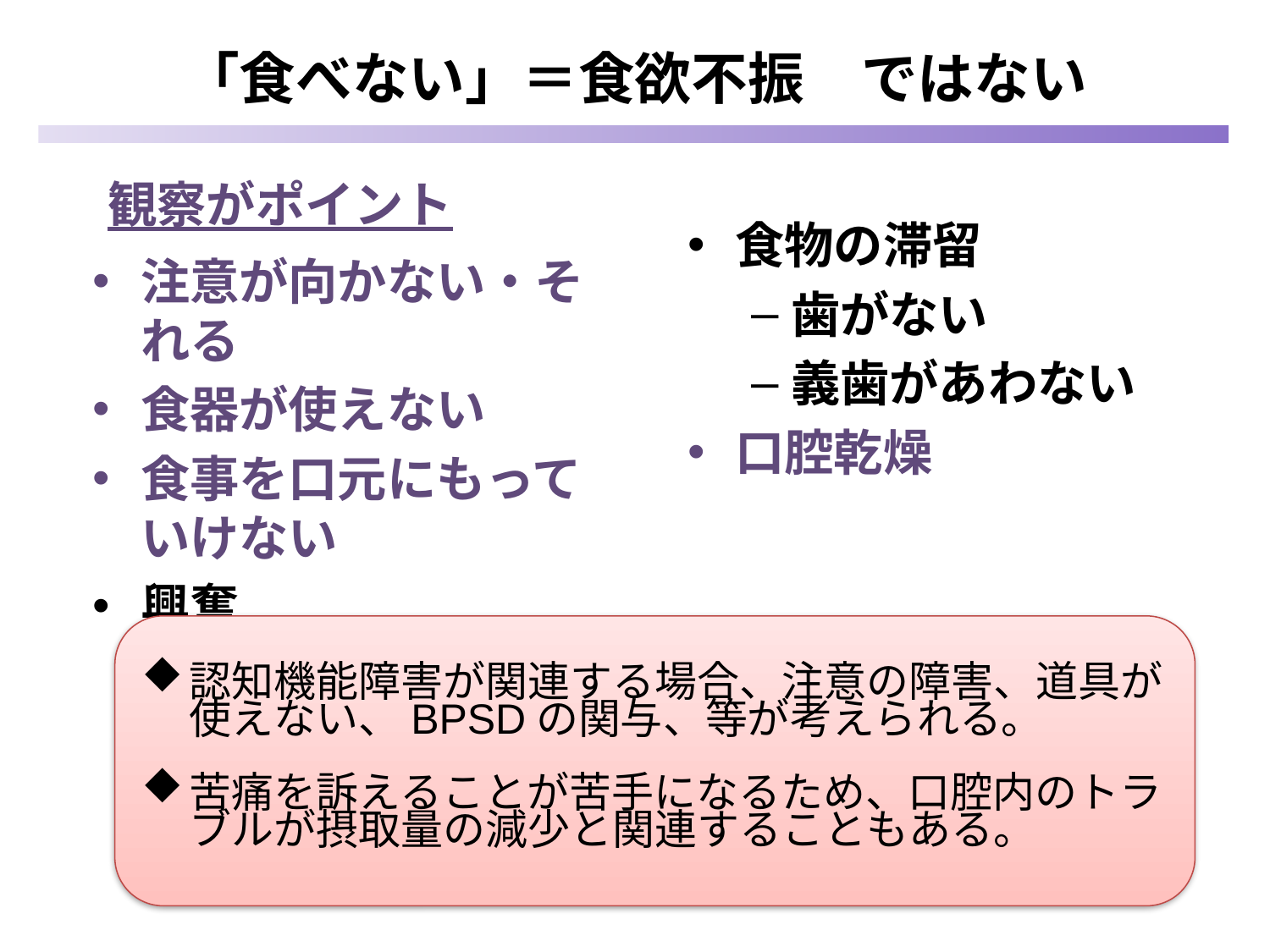

# 「食べない」＝食欲不振　ではない

観察がポイント
食物の滞留
歯がない
義歯があわない
口腔乾燥
注意が向かない・それる
食器が使えない
食事を口元にもっていけない
興奮
認知機能障害が関連する場合、注意の障害、道具が使えない、BPSDの関与、等が考えられる。

苦痛を訴えることが苦手になるため、口腔内のトラブルが摂取量の減少と関連することもある。